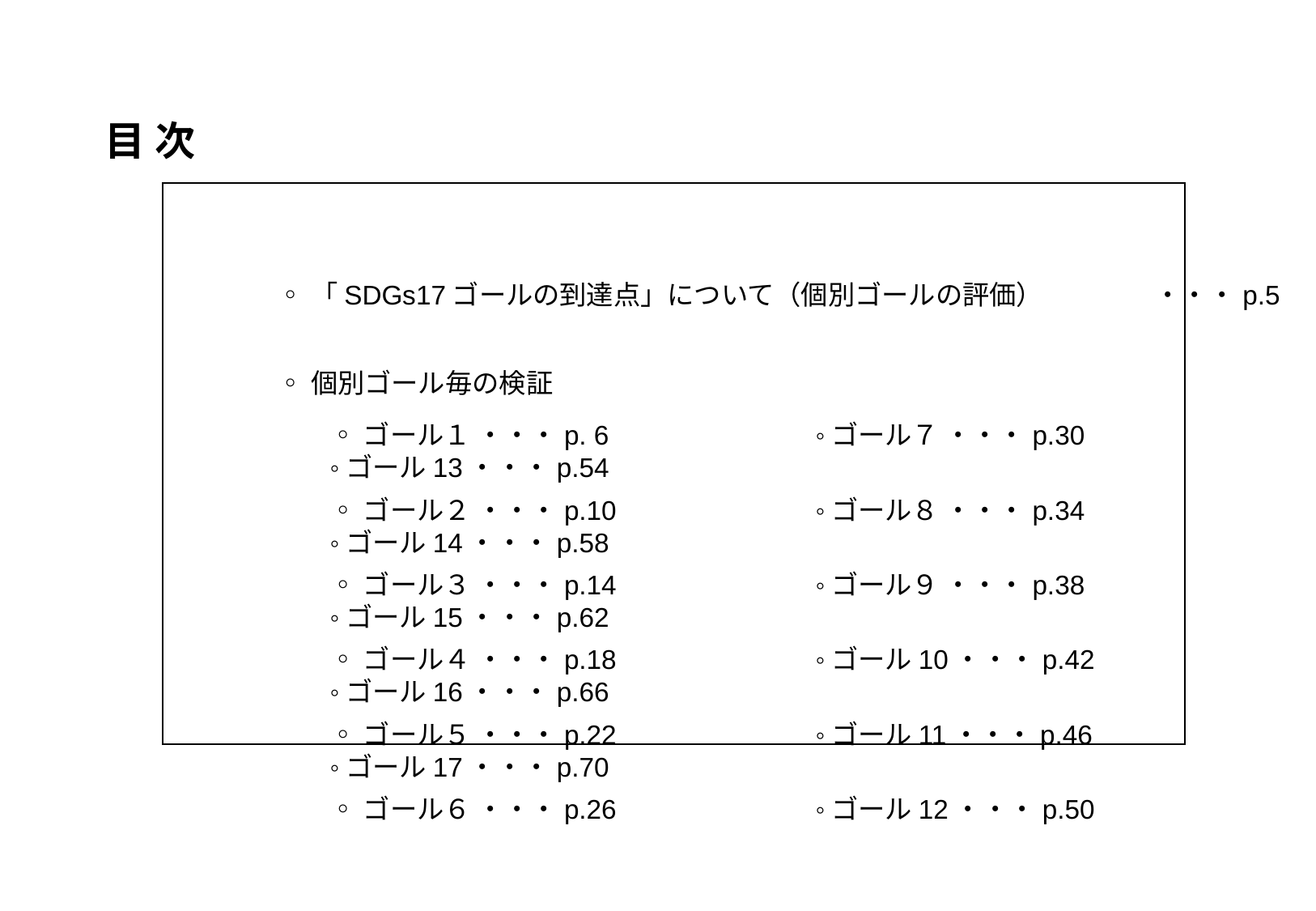

目 次

	◦「SDGs17ゴールの到達点」について（個別ゴールの評価）　              ・・・p.5
	◦個別ゴール毎の検証
	◦ゴール１ ・・・p. 6		◦ゴール７ ・・・p.30		◦ゴール13・・・p.54
	◦ゴール２ ・・・p.10		◦ゴール８ ・・・p.34		◦ゴール14・・・p.58
	◦ゴール３ ・・・p.14		◦ゴール９ ・・・p.38		◦ゴール15・・・p.62
	◦ゴール４ ・・・p.18		◦ゴール10・・・p.42		◦ゴール16・・・p.66
	◦ゴール５ ・・・p.22		◦ゴール11・・・p.46		◦ゴール17・・・p.70
	◦ゴール６ ・・・p.26		◦ゴール12・・・p.50